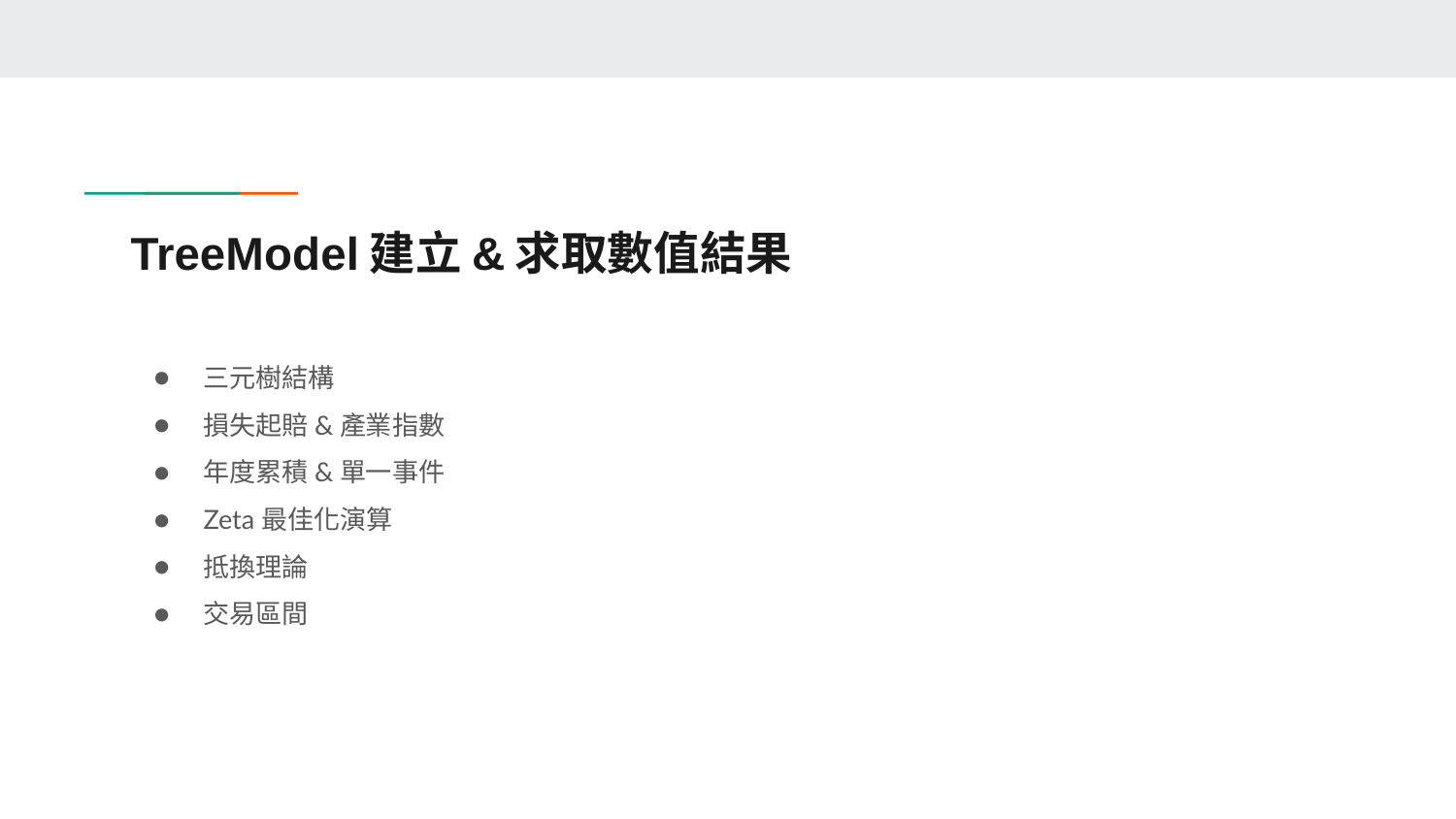

# TreeModel建立&求取數值結果
三元樹結構
損失起賠&產業指數
年度累積&單一事件
Zeta最佳化演算
抵換理論
交易區間